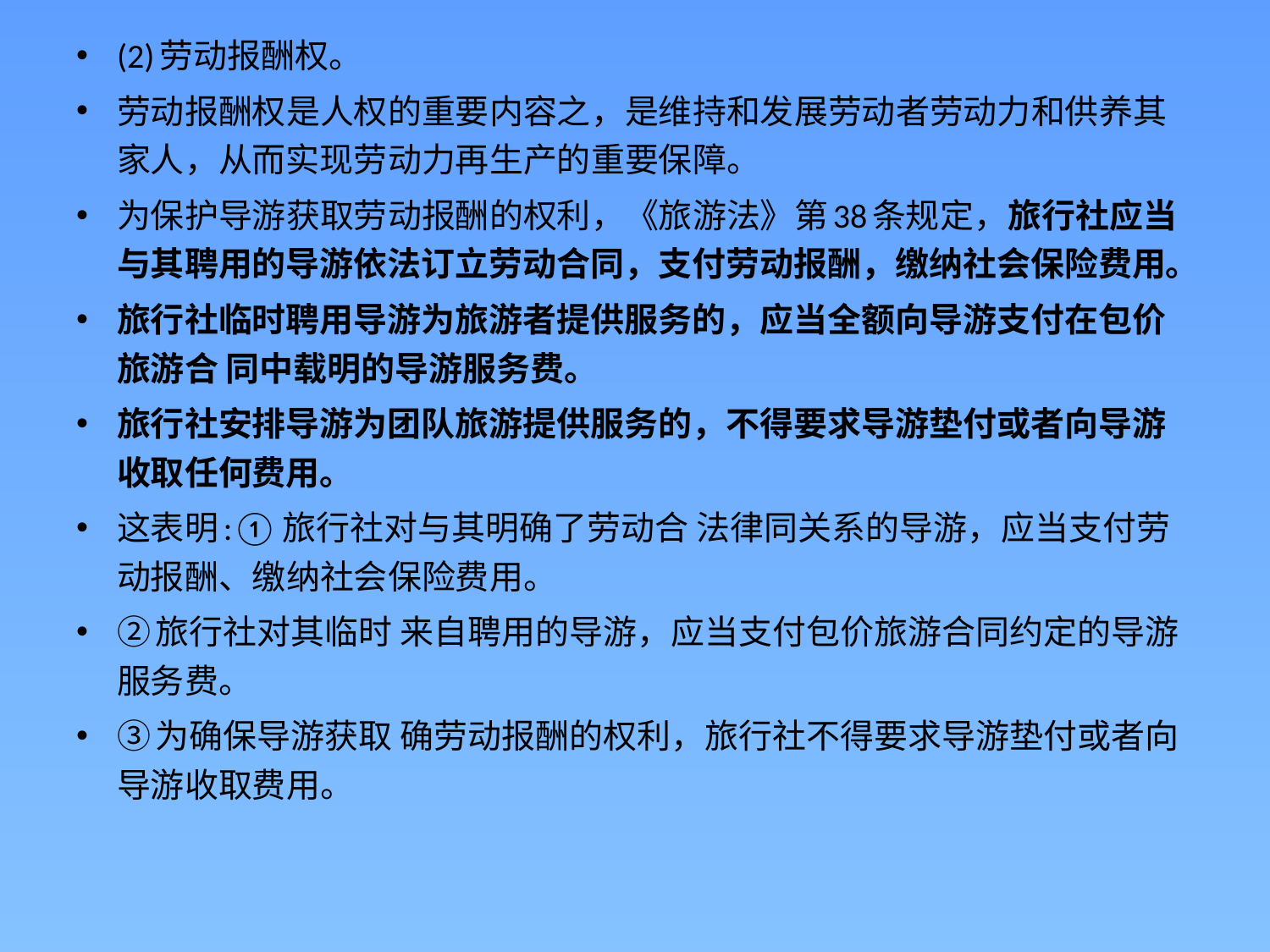

(2)劳动报酬权。
劳动报酬权是人权的重要内容之，是维持和发展劳动者劳动力和供养其家人，从而实现劳动力再生产的重要保障。
为保护导游获取劳动报酬的权利，《旅游法》第38条规定，旅行社应当与其聘用的导游依法订立劳动合同，支付劳动报酬，缴纳社会保险费用。
旅行社临时聘用导游为旅游者提供服务的，应当全额向导游支付在包价旅游合 同中载明的导游服务费。
旅行社安排导游为团队旅游提供服务的，不得要求导游垫付或者向导游收取任何费用。
这表明:①旅行社对与其明确了劳动合 法律同关系的导游，应当支付劳动报酬、缴纳社会保险费用。
②旅行社对其临时 来自聘用的导游，应当支付包价旅游合同约定的导游服务费。
③为确保导游获取 确劳动报酬的权利，旅行社不得要求导游垫付或者向导游收取费用。